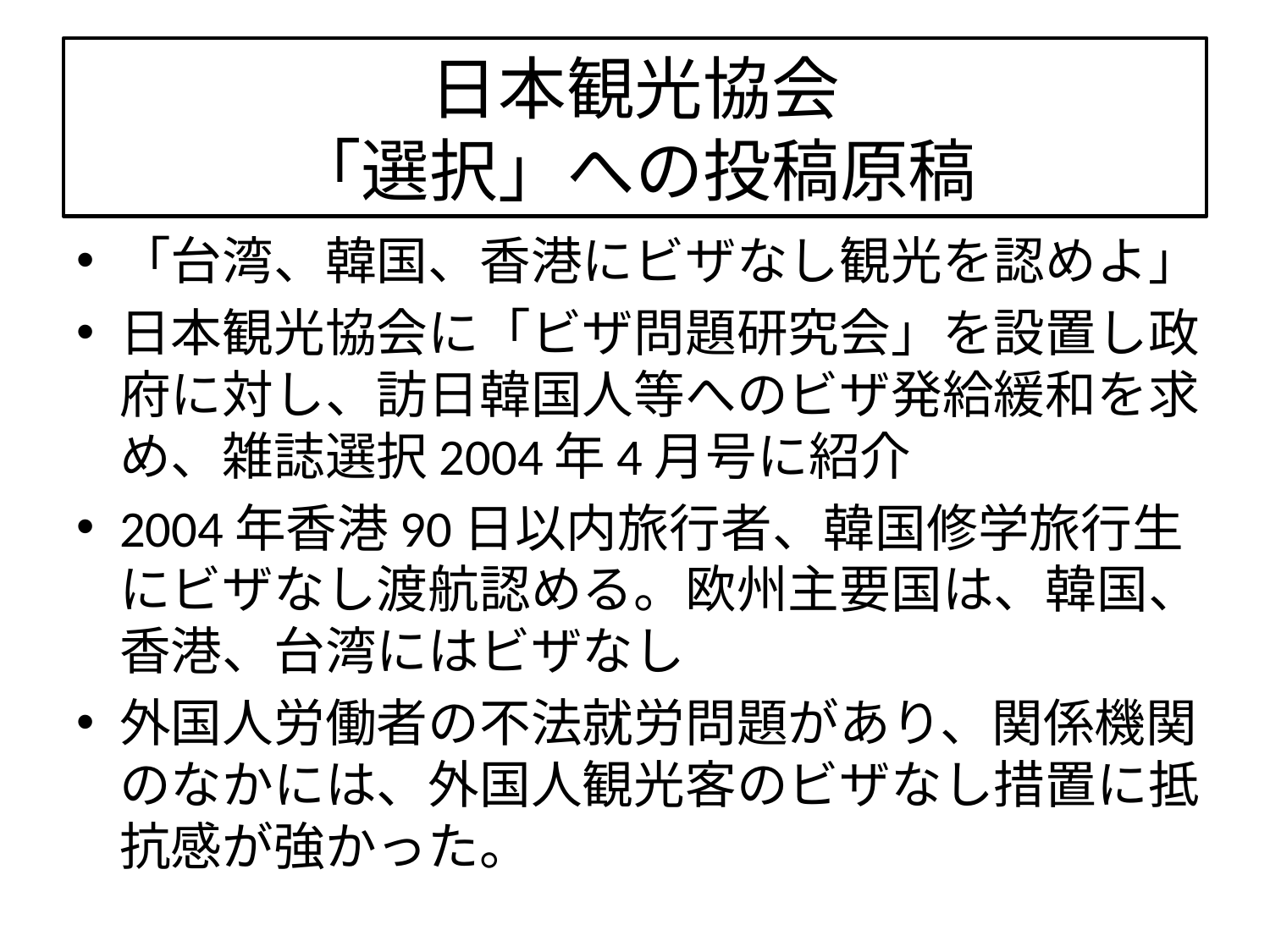

# 日本観光協会 「選択」への投稿原稿
「台湾、韓国、香港にビザなし観光を認めよ」
日本観光協会に「ビザ問題研究会」を設置し政府に対し、訪日韓国人等へのビザ発給緩和を求め、雑誌選択2004年4月号に紹介
2004年香港90日以内旅行者、韓国修学旅行生にビザなし渡航認める。欧州主要国は、韓国、香港、台湾にはビザなし
外国人労働者の不法就労問題があり、関係機関のなかには、外国人観光客のビザなし措置に抵抗感が強かった。